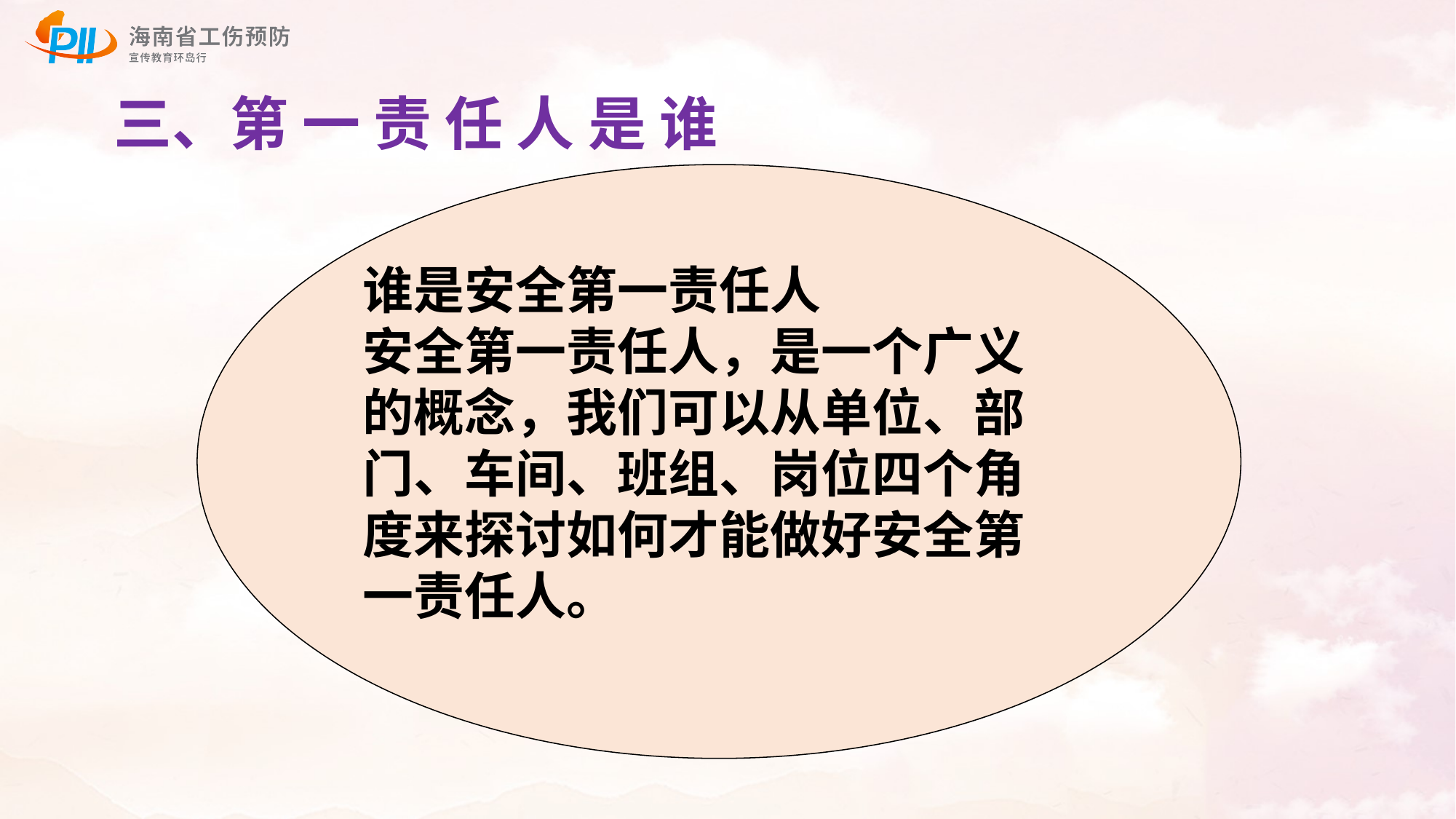

# 三、第 一 责 任 人 是 谁
谁是安全第一责任人
安全第一责任人，是一个广义的概念，我们可以从单位、部门、车间、班组、岗位四个角度来探讨如何才能做好安全第一责任人。